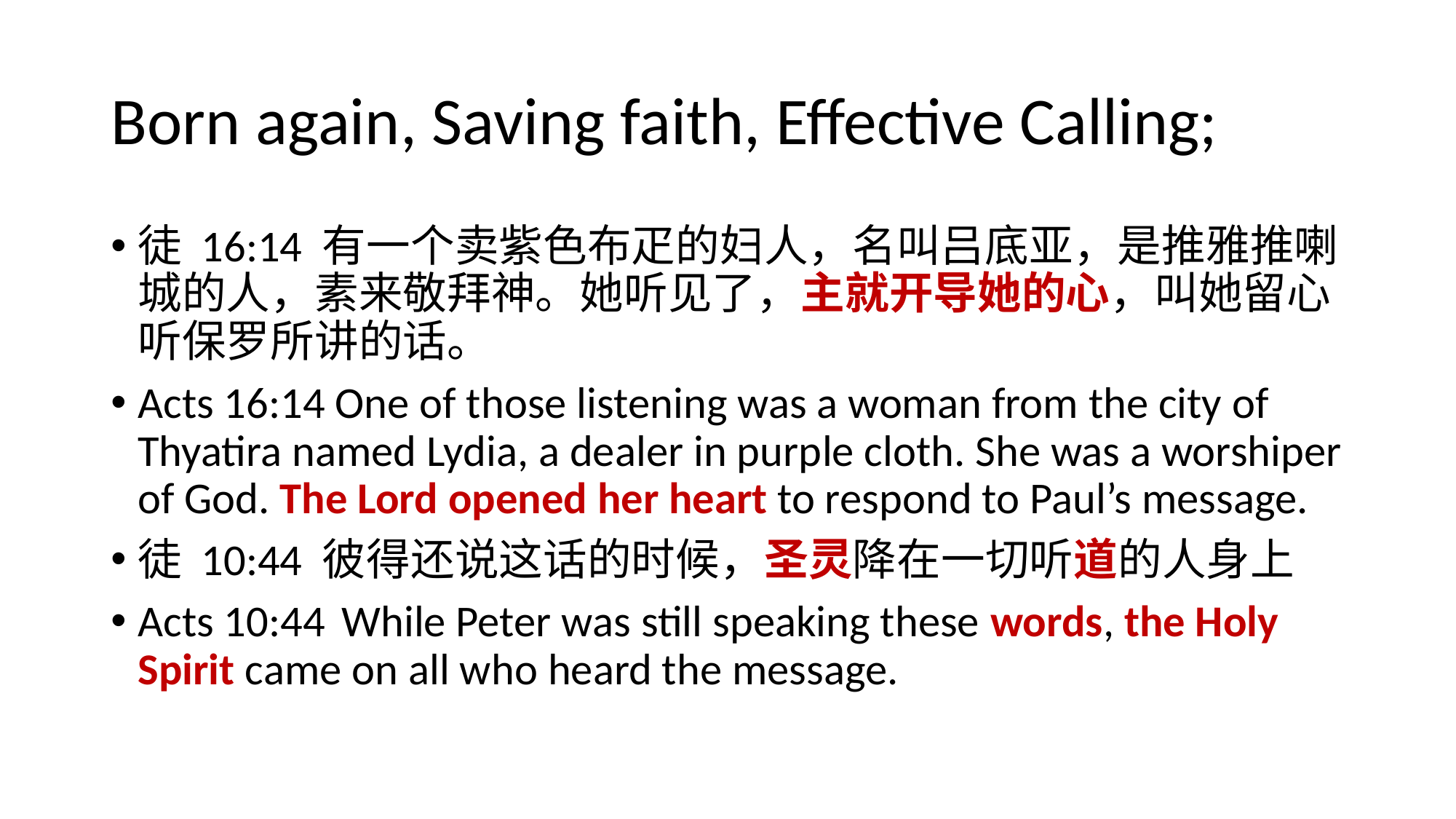

# Born again, Saving faith, Effective Calling;
徒 16:14 有一个卖紫色布疋的妇人，名叫吕底亚，是推雅推喇城的人，素来敬拜神。她听见了，主就开导她的心，叫她留心听保罗所讲的话。
Acts 16:14 One of those listening was a woman from the city of Thyatira named Lydia, a dealer in purple cloth. She was a worshiper of God. The Lord opened her heart to respond to Paul’s message.
徒 10:44 彼得还说这话的时候，圣灵降在一切听道的人身上
Acts 10:44  While Peter was still speaking these words, the Holy Spirit came on all who heard the message.